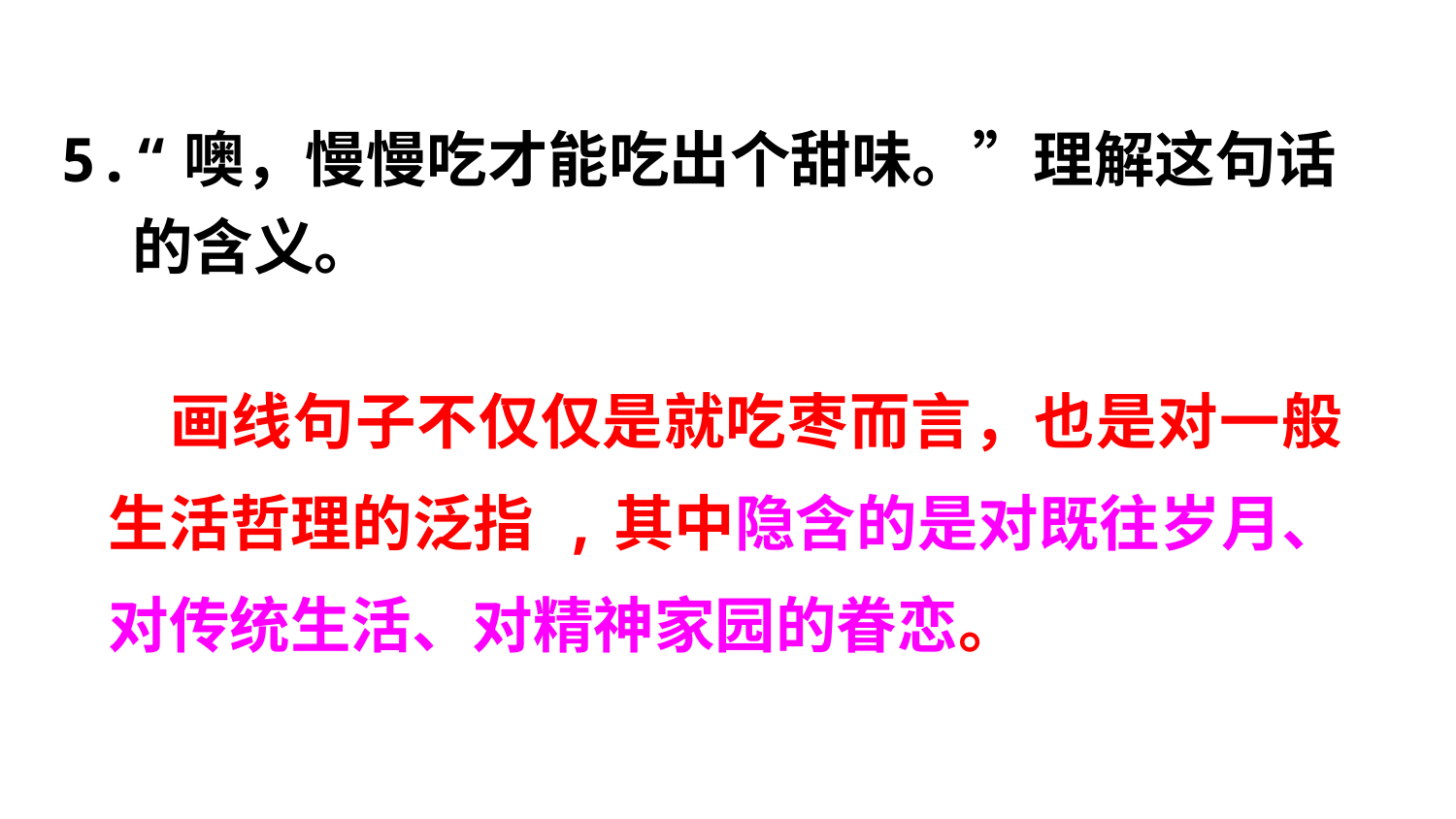

5.“噢，慢慢吃才能吃出个甜味。”理解这句话的含义。
    画线句子不仅仅是就吃枣而言，也是对一般生活哲理的泛指 ,其中隐含的是对既往岁月、对传统生活、对精神家园的眷恋。